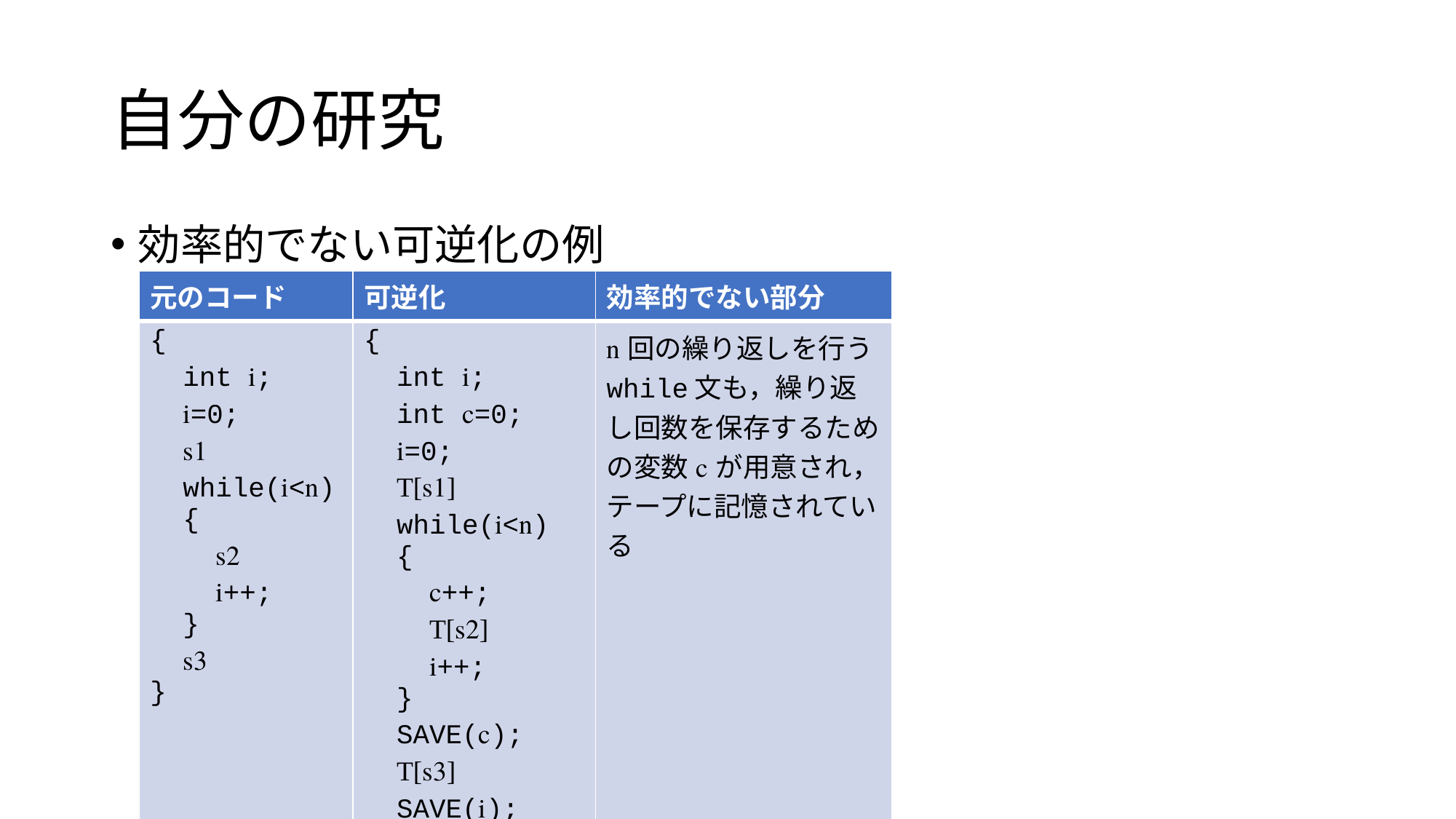

# 自分の研究
効率的でない可逆化の例
| 元のコード | 可逆化 | 効率的でない部分 |
| --- | --- | --- |
| { int i; i=0; s1 while(i<n) { s2 i++; } s3 } | { int i; int c=0; i=0; T[s1] while(i<n) { c++; T[s2] i++; } SAVE(c); T[s3] SAVE(i); } | n回の繰り返しを行うwhile文も，繰り返し回数を保存するための変数cが用意され，テープに記憶されている |